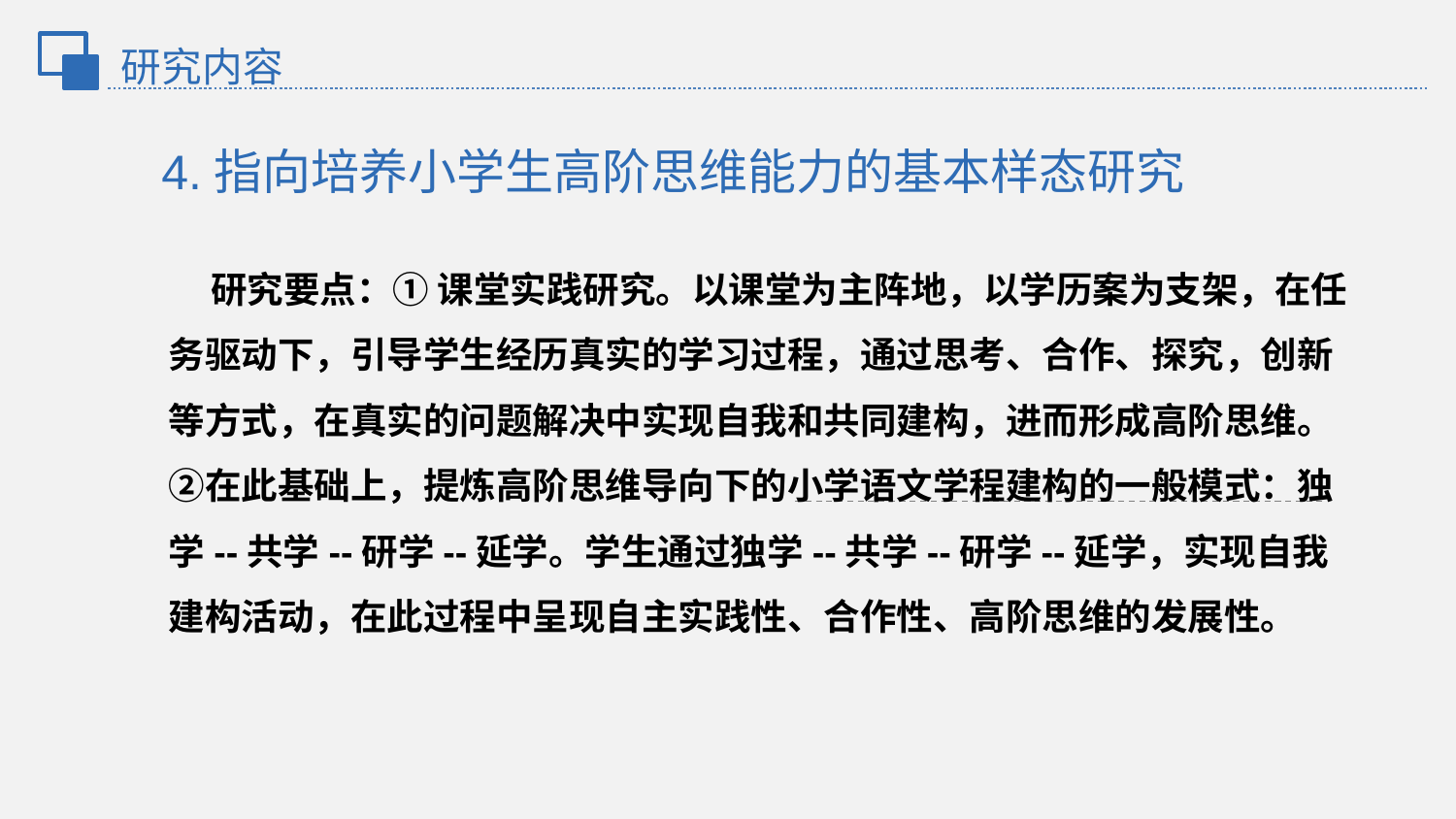

研究内容

4.指向培养小学生高阶思维能力的基本样态研究
    研究要点：① 课堂实践研究。以课堂为主阵地，以学历案为支架，在任务驱动下，引导学生经历真实的学习过程，通过思考、合作、探究，创新等方式，在真实的问题解决中实现自我和共同建构，进而形成高阶思维。②在此基础上，提炼高阶思维导向下的小学语文学程建构的一般模式：独学--共学--研学--延学。学生通过独学--共学--研学--延学，实现自我建构活动，在此过程中呈现自主实践性、合作性、高阶思维的发展性。